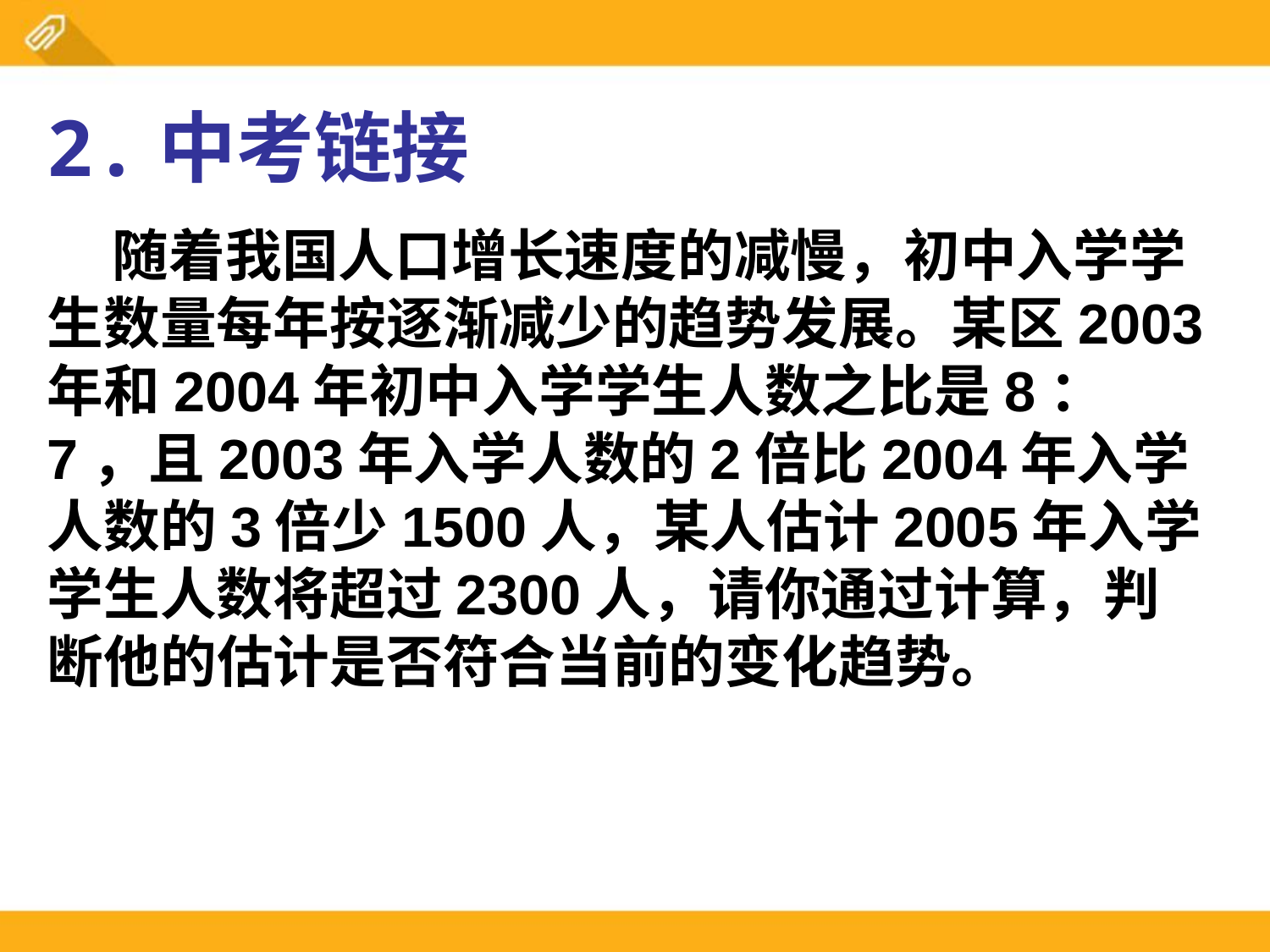

2.中考链接
        随着我国人口增长速度的减慢，初中入学学生数量每年按逐渐减少的趋势发展。某区2003年和2004年初中入学学生人数之比是8：7，且2003年入学人数的2倍比2004年入学人数的3倍少1500人，某人估计2005年入学学生人数将超过2300人，请你通过计算，判断他的估计是否符合当前的变化趋势。